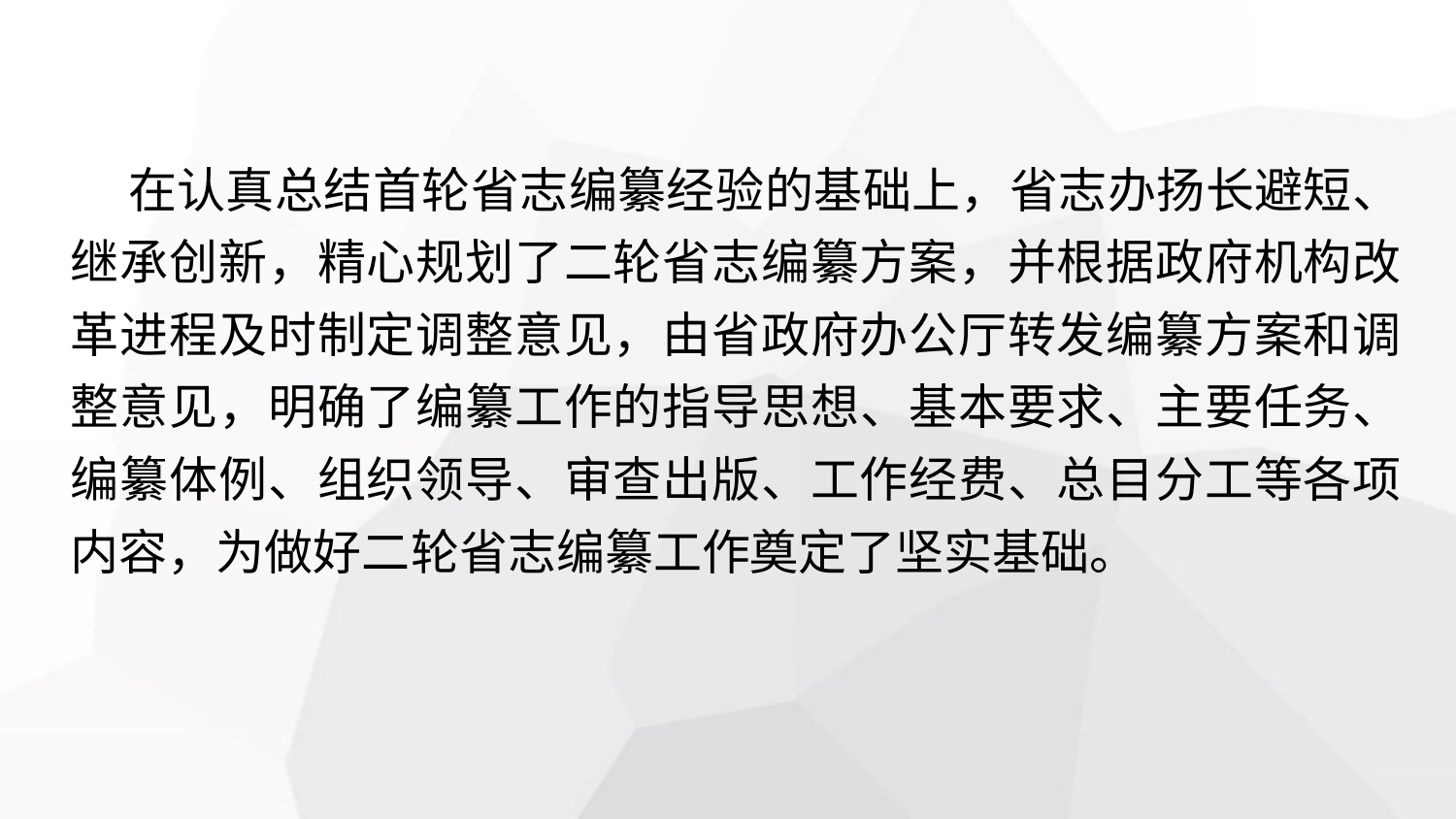

在认真总结首轮省志编纂经验的基础上，省志办扬长避短、继承创新，精心规划了二轮省志编纂方案，并根据政府机构改革进程及时制定调整意见，由省政府办公厅转发编纂方案和调整意见，明确了编纂工作的指导思想、基本要求、主要任务、编纂体例、组织领导、审查出版、工作经费、总目分工等各项内容，为做好二轮省志编纂工作奠定了坚实基础。